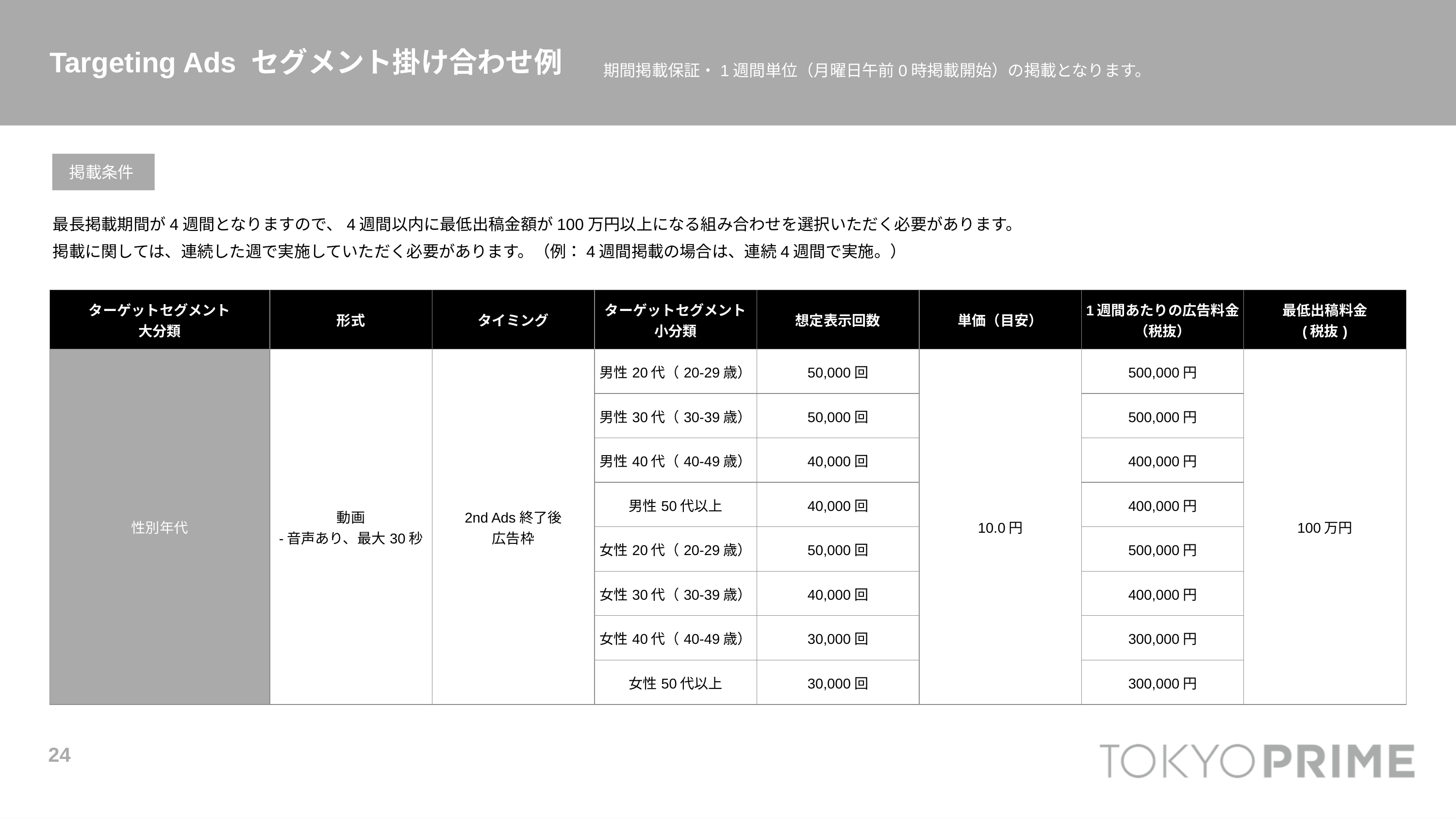

Targeting Ads セグメント掛け合わせ例
期間掲載保証・1週間単位（月曜日午前0時掲載開始）の掲載となります。
掲載条件
最長掲載期間が4週間となりますので、4週間以内に最低出稿金額が100万円以上になる組み合わせを選択いただく必要があります。
掲載に関しては、連続した週で実施していただく必要があります。（例：4週間掲載の場合は、連続4週間で実施。）
| ターゲットセグメント 大分類 | 形式 | タイミング | ターゲットセグメント 小分類 | 想定表示回数 | 単価（目安） | 1週間あたりの広告料金（税抜） | 最低出稿料金 (税抜) |
| --- | --- | --- | --- | --- | --- | --- | --- |
| 性別年代 | 動画 -音声あり、最大30秒 | 2nd Ads終了後 広告枠 | 男性20代（20-29歳） | 50,000回 | 10.0円 | 500,000円 | 100万円 |
|  |  |  | 男性30代（30-39歳） | 50,000回 |  | 500,000円 |  |
|  |  |  | 男性40代（40-49歳） | 40,000回 |  | 400,000円 |  |
|  |  |  | 男性50代以上 | 40,000回 |  | 400,000円 |  |
|  |  |  | 女性20代（20-29歳） | 50,000回 |  | 500,000円 |  |
|  |  |  | 女性30代（30-39歳） | 40,000回 |  | 400,000円 |  |
|  |  |  | 女性40代（40-49歳） | 30,000回 |  | 300,000円 |  |
|  |  |  | 女性50代以上 | 30,000回 |  | 300,000円 |  |
24